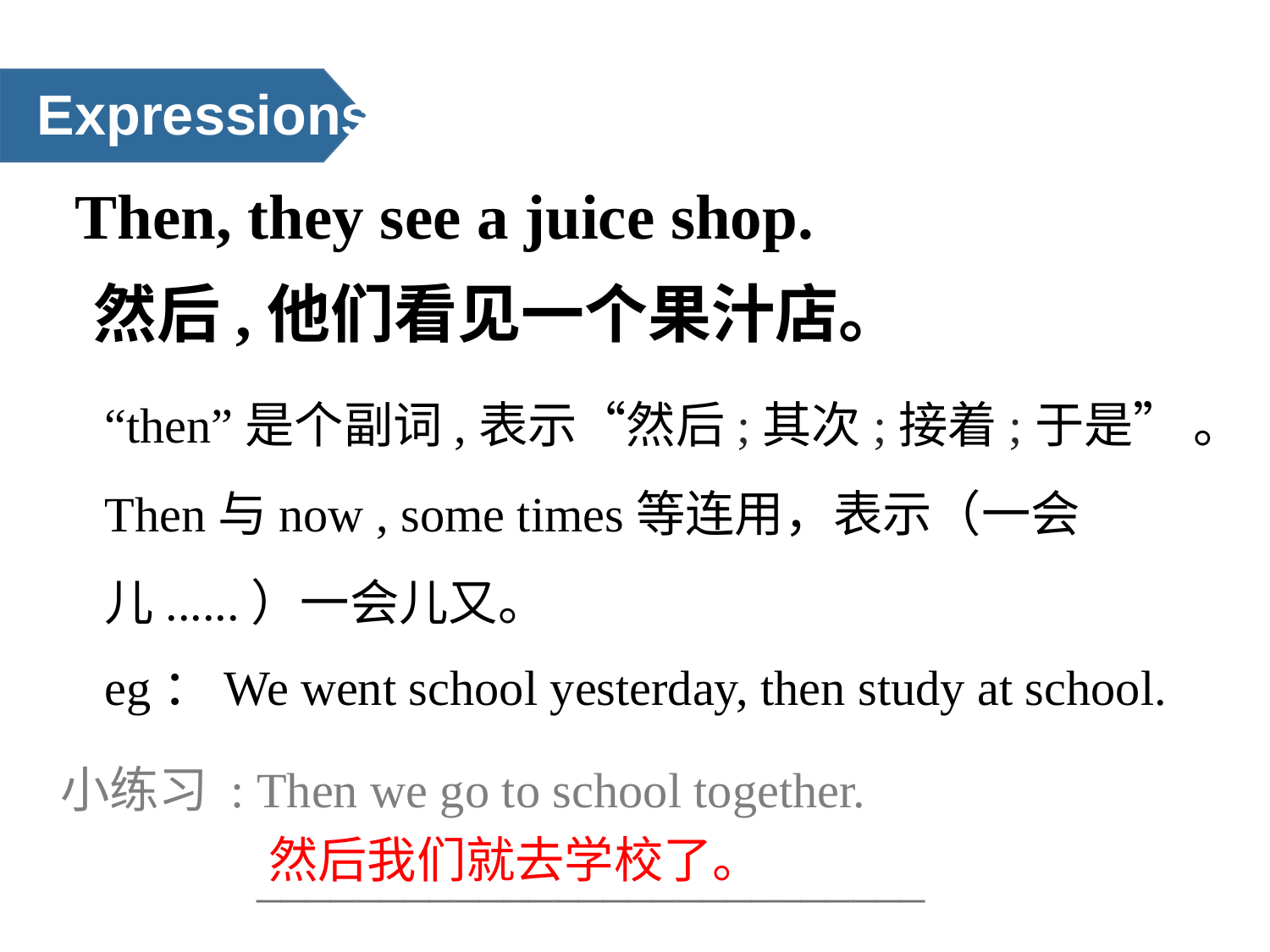

Expressions
 Then, they see a juice shop.
然后,他们看见一个果汁店。
“then”是个副词,表示“然后;其次;接着;于是” 。
Then与now , some times等连用，表示（一会儿......）一会儿又。
eg：We went school yesterday, then study at school.
小练习 : Then we go to school together.
                ___________________________
然后我们就去学校了。